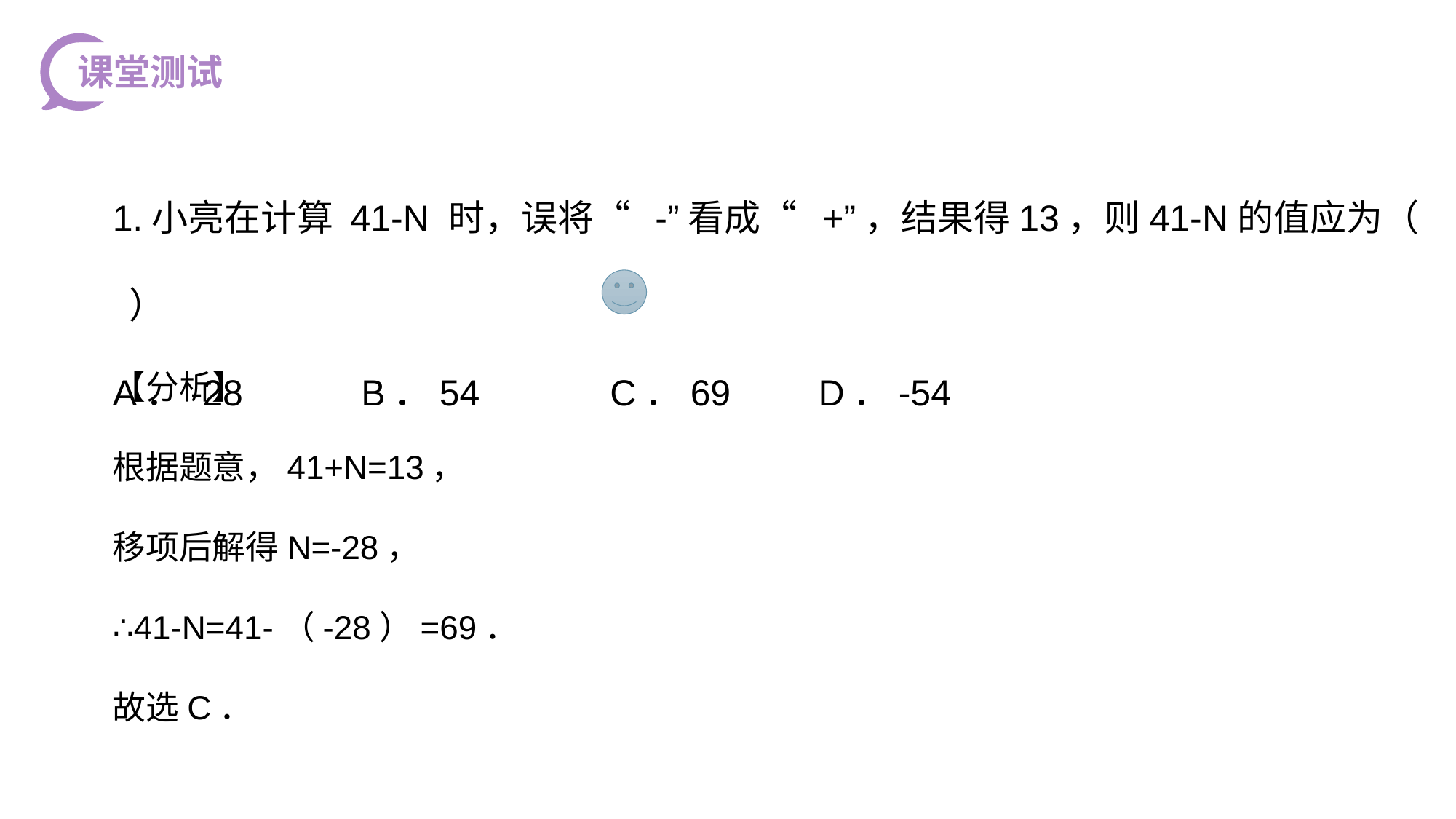

课堂测试
1.小亮在计算 41-N 时，误将“  -”看成“  +”，结果得13，则41-N的值应为（    ）
A．-28 	   B．54	      C．69	     D．-54

【分析】
根据题意，41+N=13，
移项后解得N=-28，
∴41-N=41-（-28）=69．
故选C．